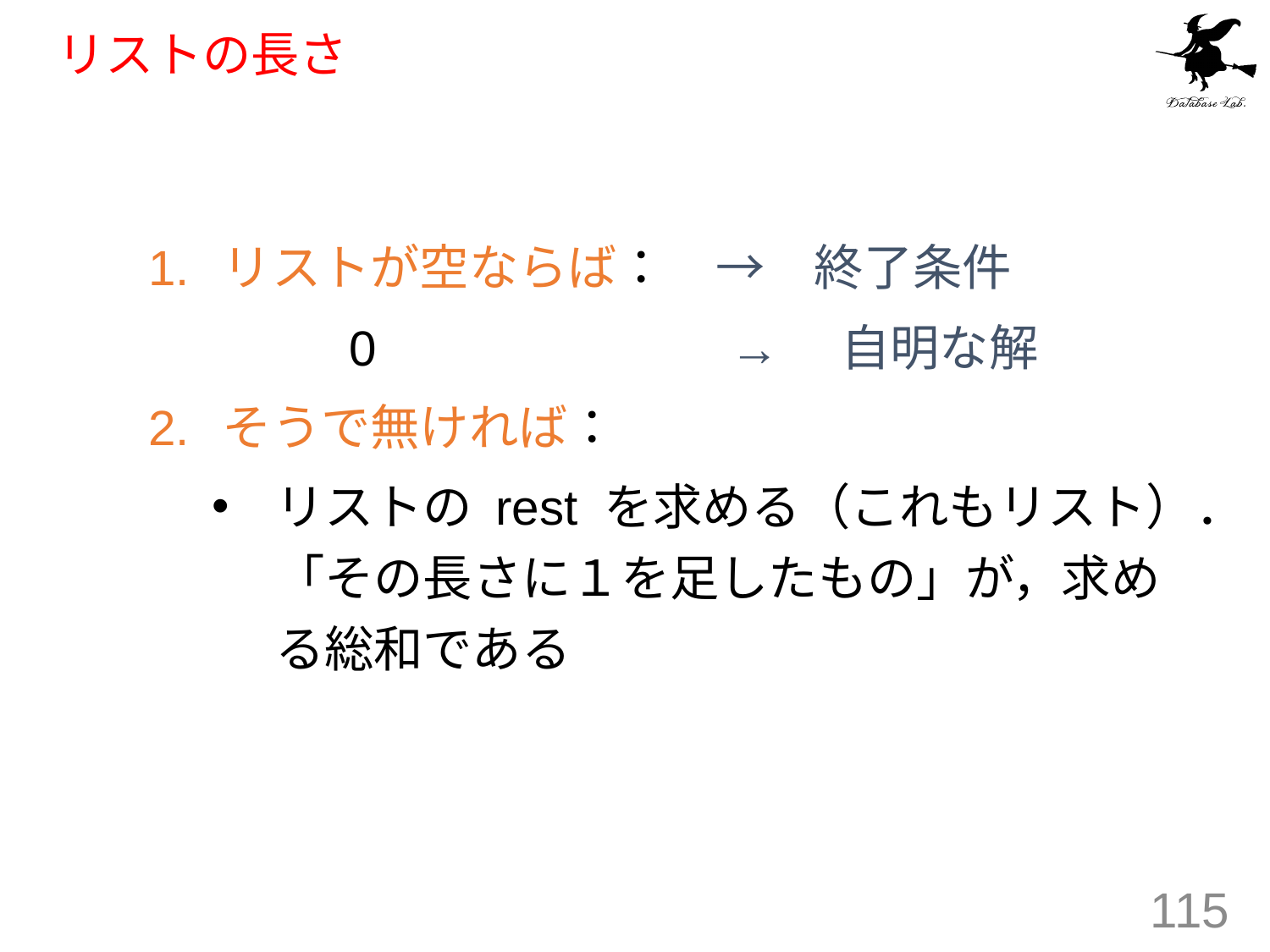

# リストの長さ
リストが空ならば：　→　終了条件
		0	 		→　自明な解
そうで無ければ：
リストの rest を求める（これもリスト）．「その長さに１を足したもの」が，求める総和である

115